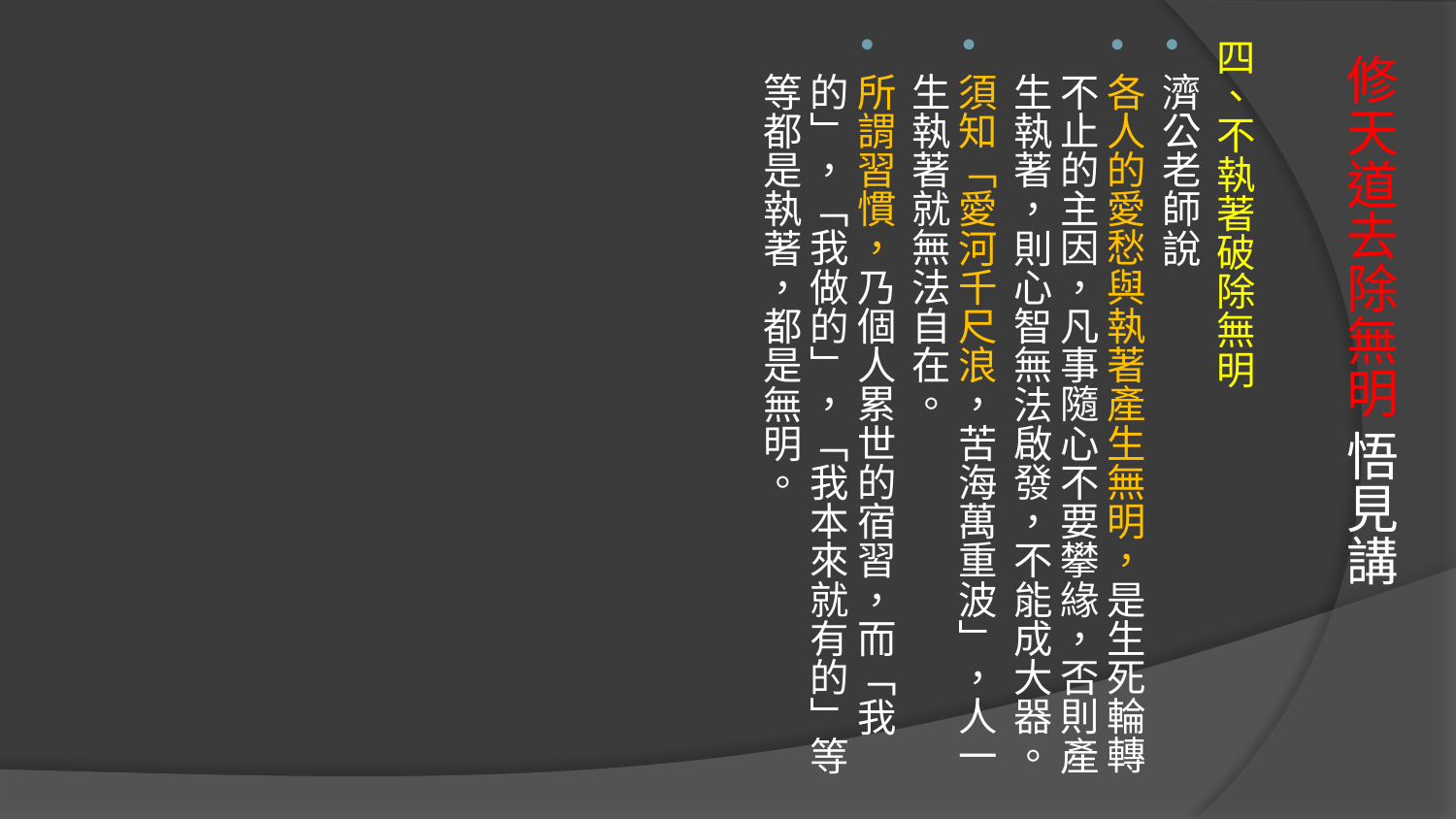

四、不執著破除無明
濟公老師說
各人的愛愁與執著產生無明，是生死輪轉不止的主因，凡事隨心不要攀緣，否則產生執著，則心智無法啟發，不能成大器。
須知「愛河千尺浪，苦海萬重波」，人一生執著就無法自在。
所謂習慣，乃個人累世的宿習，而「我的」，「我做的」，「我本來就有的」等等都是執著，都是無明。

# 修天道去除無明 悟見講